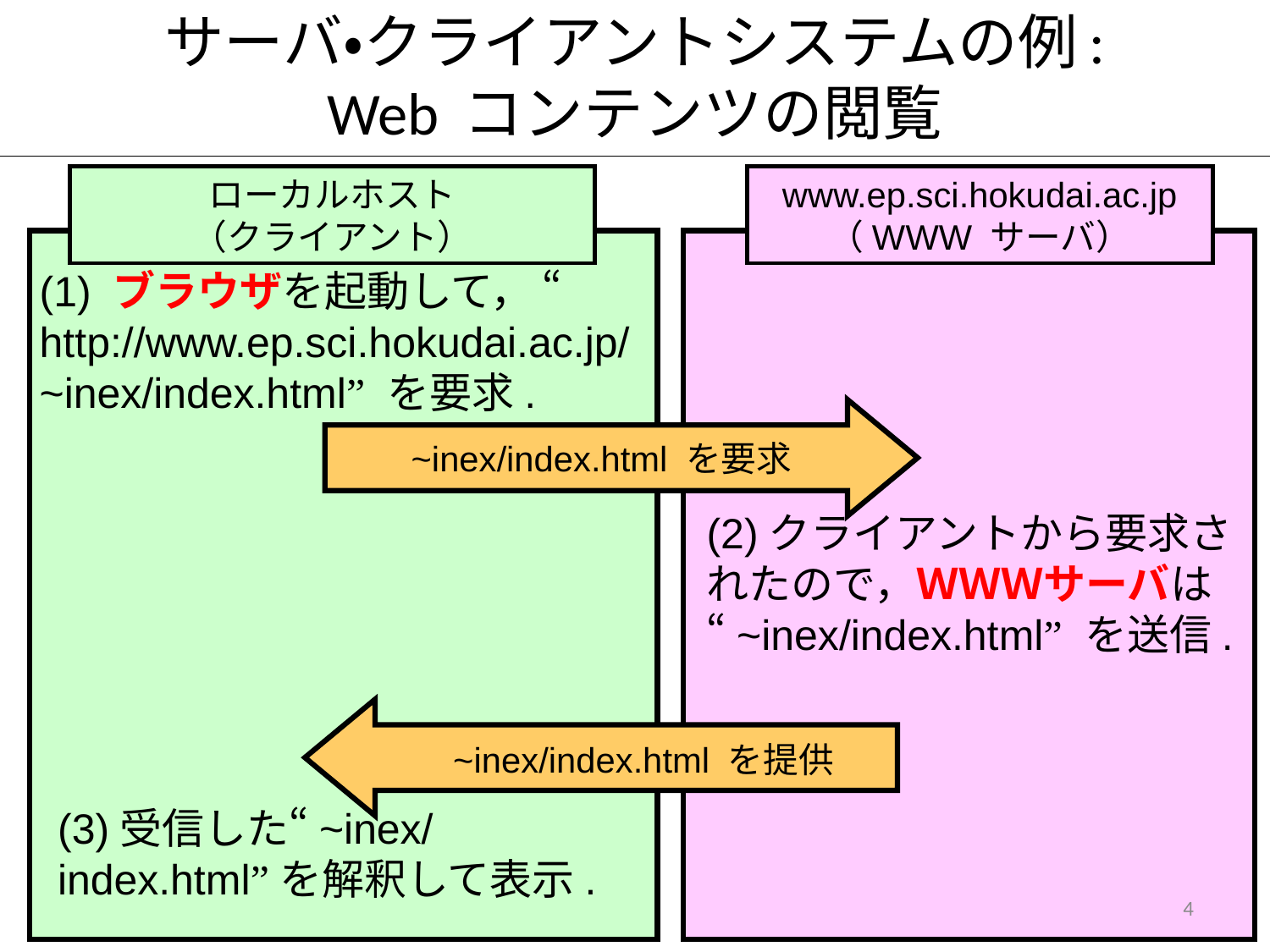

# サーバ・クライアントシステムの例: Web コンテンツの閲覧

ローカルホスト
（クライアント）
www.ep.sci.hokudai.ac.jp
（WWW サーバ）

(1) ブラウザを起動して， “ http://www.ep.sci.hokudai.ac.jp/~inex/index.html” を要求.
~inex/index.html を要求
(2)クライアントから要求されたので，ＷＷＷサーバは“~inex/index.html” を送信.

~inex/index.html を提供
(3)受信した“~inex/index.html”を解釈して表示.
4